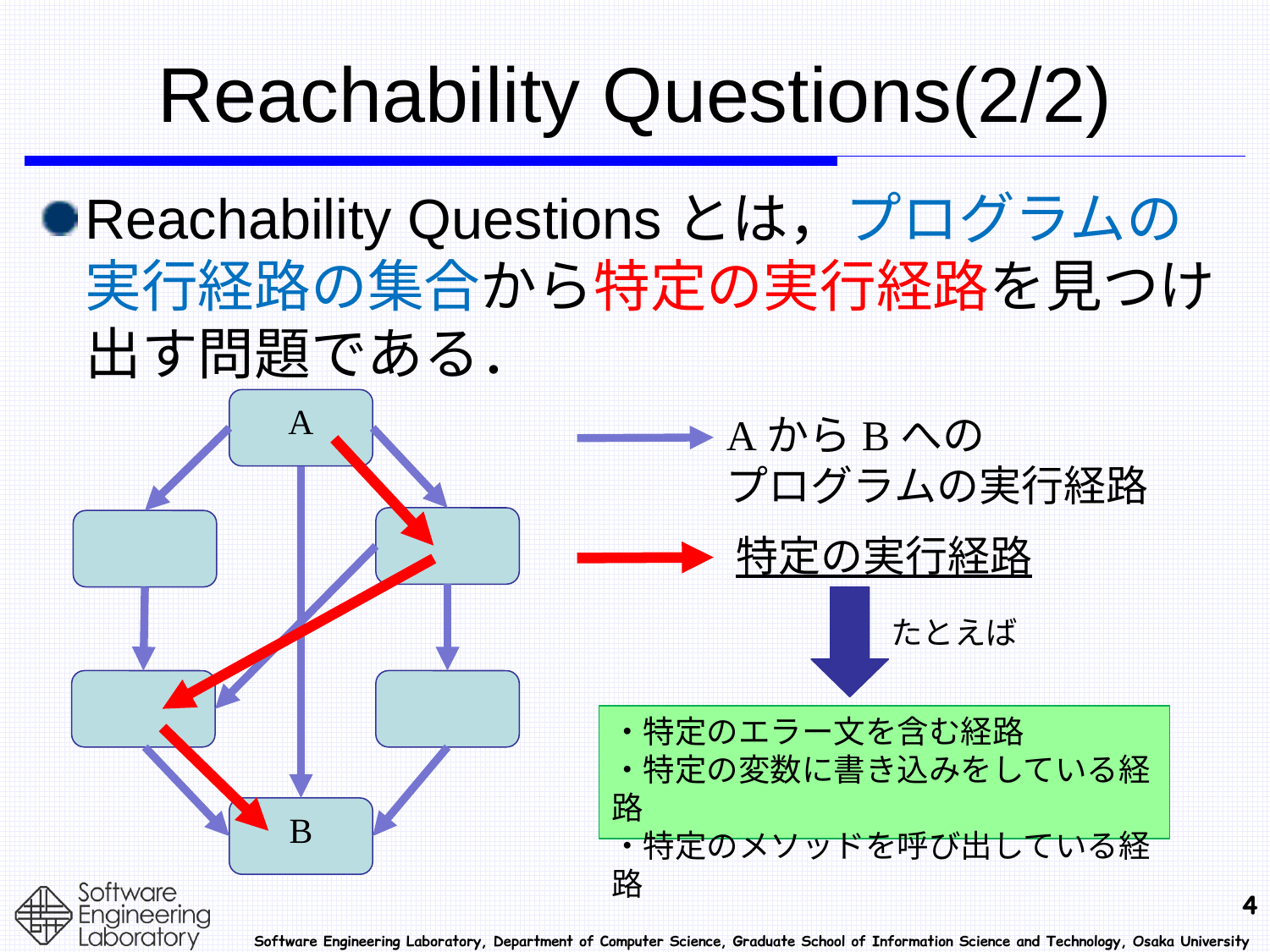

# Reachability Questions(2/2)
Reachability Questionsとは，プログラムの実行経路の集合から特定の実行経路を見つけ出す問題である．
A
AからBへの
プログラムの実行経路

特定の実行経路

たとえば

・特定のエラー文を含む経路
・特定の変数に書き込みをしている経路
・特定のメソッドを呼び出している経路
B